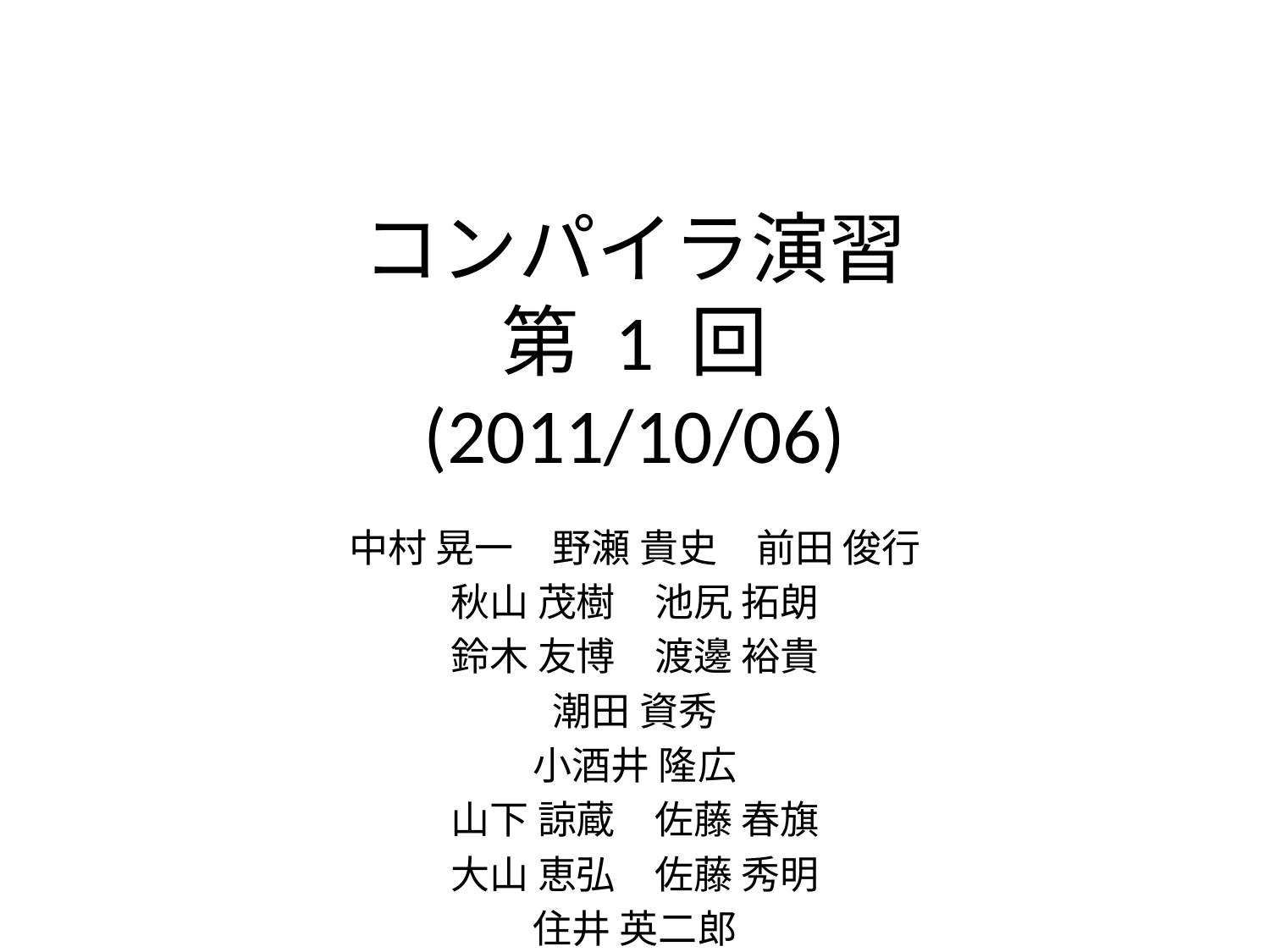

# コンパイラ演習 第 1 回 (2011/10/06)
中村 晃一　野瀬 貴史　前田 俊行
秋山 茂樹　池尻 拓朗
鈴木 友博　渡邊 裕貴
潮田 資秀
小酒井 隆広
山下 諒蔵　佐藤 春旗
大山 恵弘　佐藤 秀明
住井 英二郎